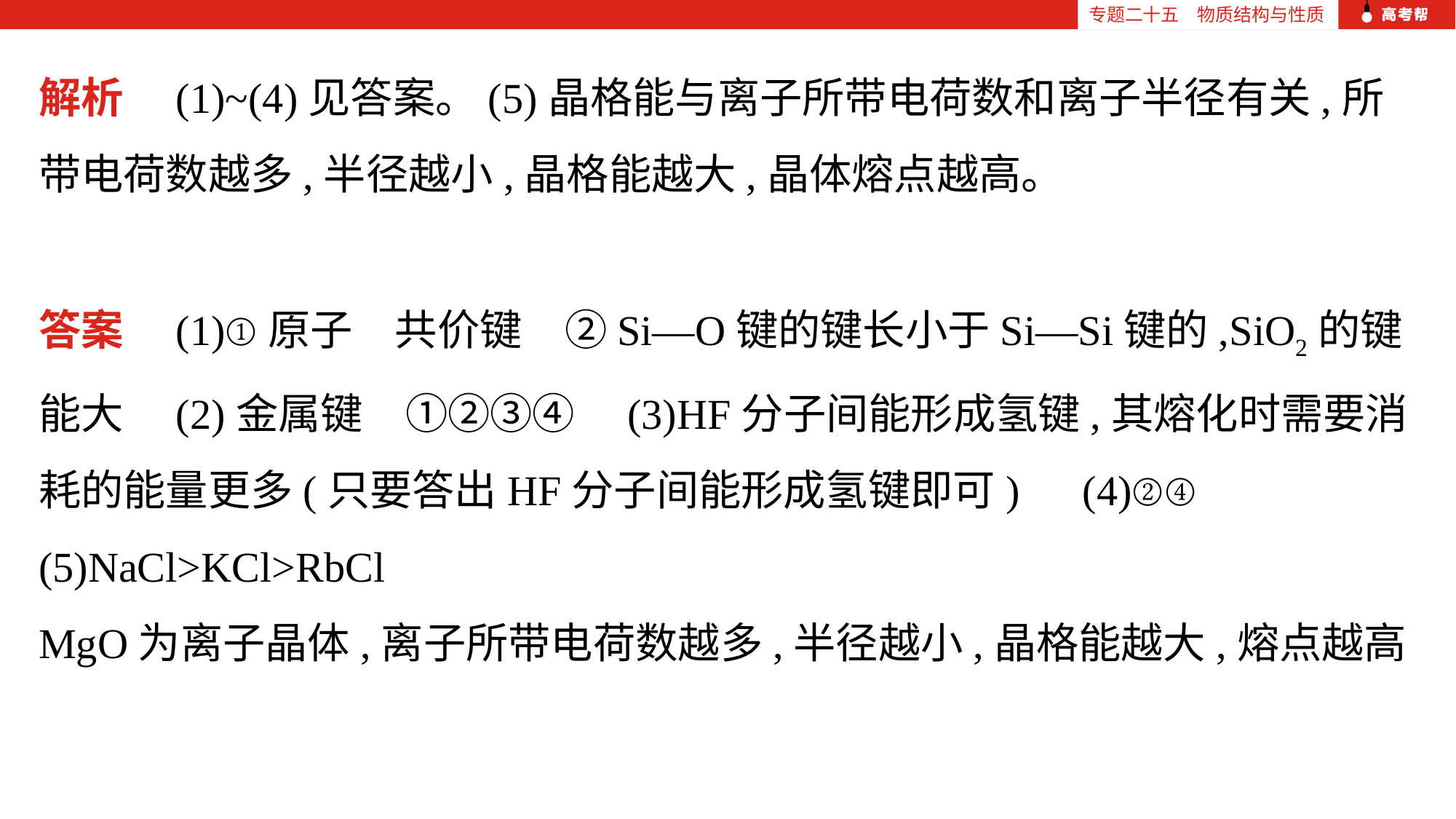

专题二十五　物质结构与性质
解析　(1)~(4)见答案。(5)晶格能与离子所带电荷数和离子半径有关,所带电荷数越多,半径越小,晶格能越大,晶体熔点越高。

答案　(1)①原子　共价键　②Si—O键的键长小于Si—Si键的,SiO2的键能大　(2)金属键　①②③④　(3)HF分子间能形成氢键,其熔化时需要消耗的能量更多(只要答出HF分子间能形成氢键即可)　(4)②④　(5)NaCl>KCl>RbCl
MgO为离子晶体,离子所带电荷数越多,半径越小,晶格能越大,熔点越高